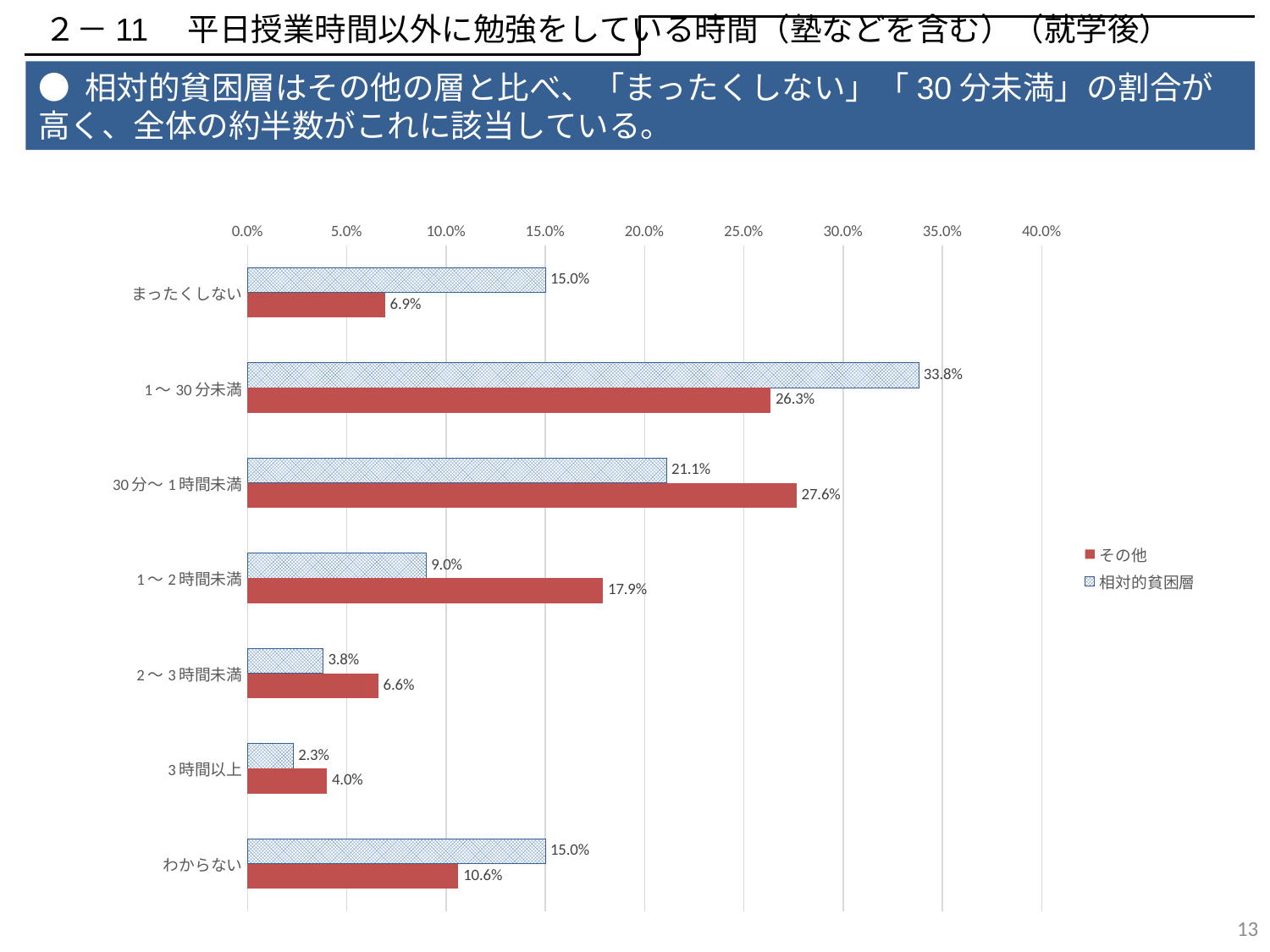

２－11　平日授業時間以外に勉強をしている時間（塾などを含む）（就学後）
● 相対的貧困層はその他の層と比べ、「まったくしない」「30分未満」の割合が高く、全体の約半数がこれに該当している。

### Chart

| Category | 相対的貧困層 | その他 |
|---|---|---|
| まったくしない | 0.15 | 0.06917994376757264 |
| 1～30分未満 | 0.338 | 0.26345735707591383 |
| 30分～1時間未満 | 0.211 | 0.2764807872539831 |
| 1～2時間未満 | 0.09 | 0.17900374882849107 |
| 2～3時間未満 | 0.038 | 0.06581443298969071 |
| 3時間以上 | 0.023 | 0.03999812558575445 |
| わからない | 0.15 | 0.10616119962511715 |
13